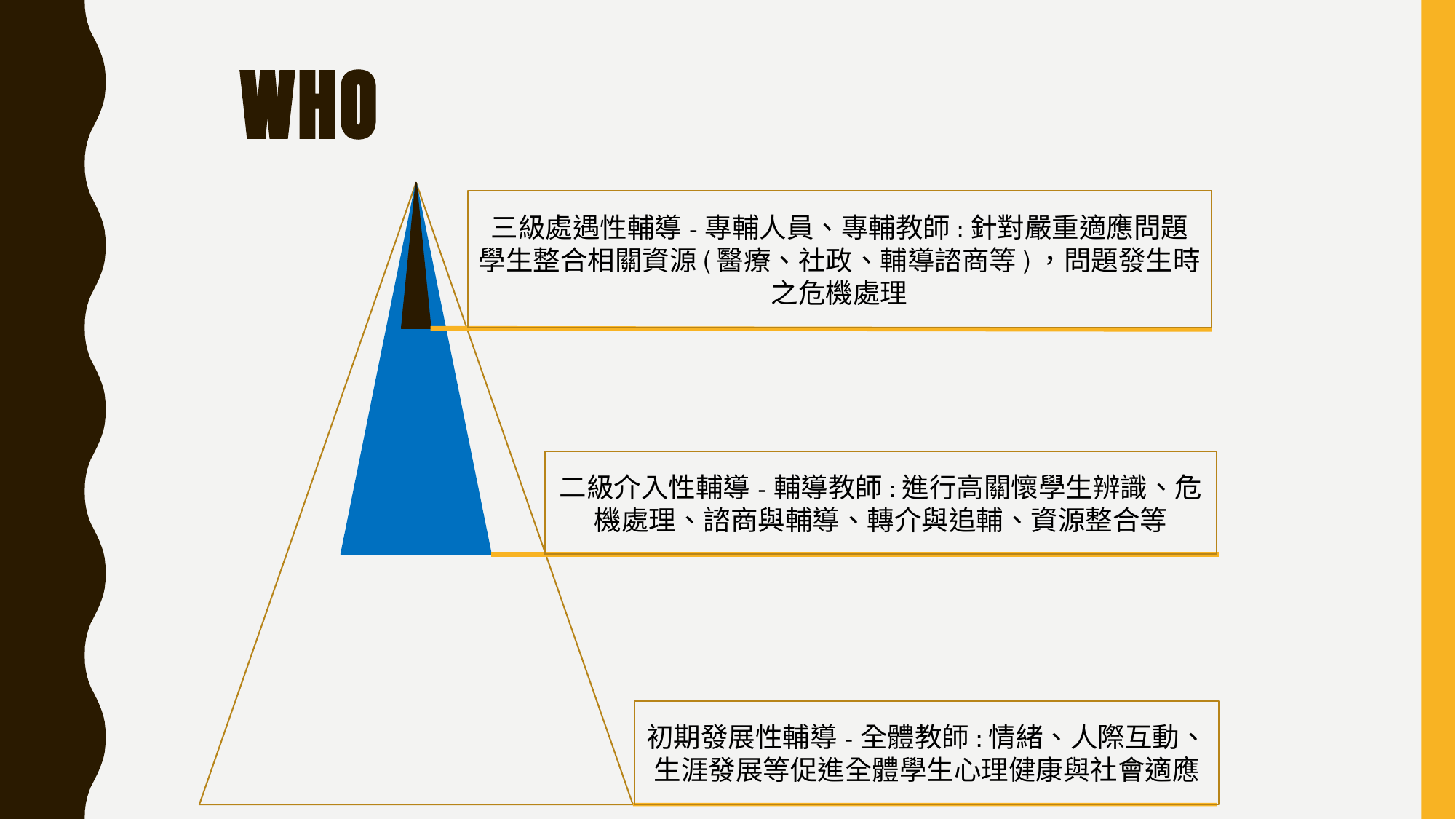

# WHO

三級處遇性輔導-專輔人員、專輔教師:針對嚴重適應問題學生整合相關資源(醫療、社政、輔導諮商等)，問題發生時之危機處理

二級介入性輔導-輔導教師:進行高關懷學生辨識、危機處理、諮商與輔導、轉介與追輔、資源整合等
初期發展性輔導-全體教師:情緒、人際互動、生涯發展等促進全體學生心理健康與社會適應